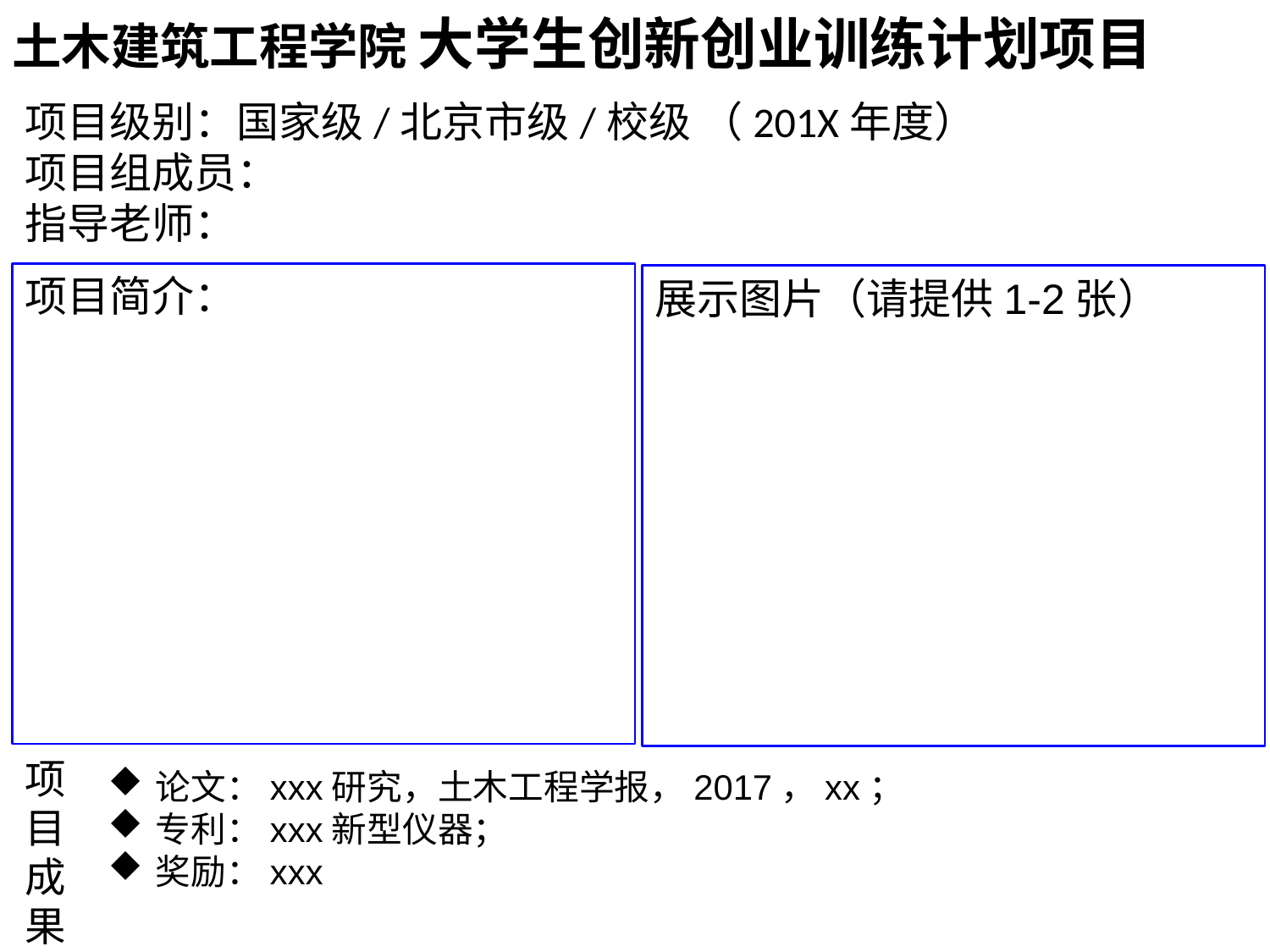

土木建筑工程学院 大学生创新创业训练计划项目
# 项目级别：国家级/北京市级/校级 （201X年度） 项目组成员： 指导老师：
项目简介：
展示图片（请提供1-2张）
项目成果

论文：xxx研究，土木工程学报，2017，xx；
专利：xxx新型仪器；
奖励：xxx